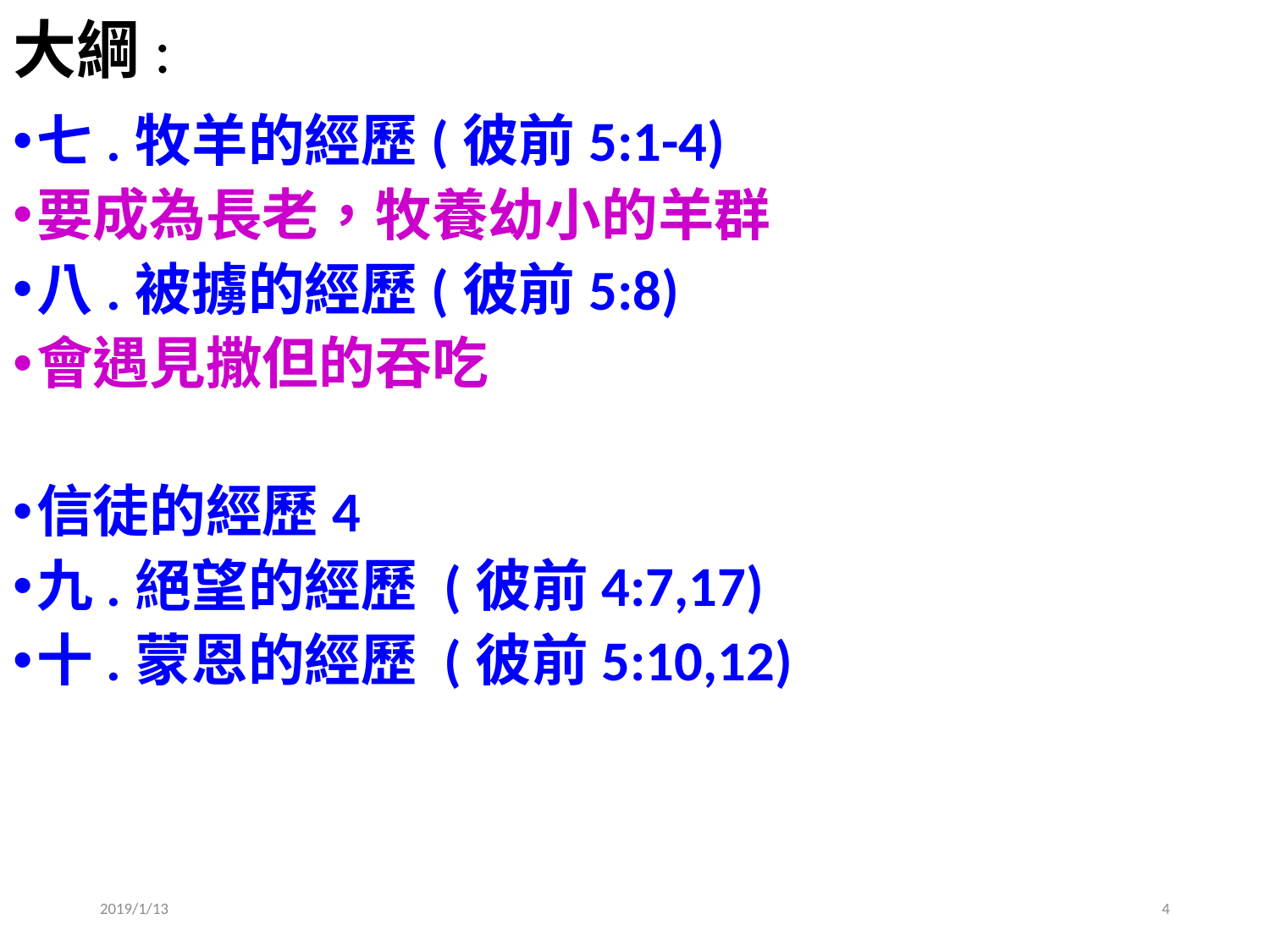

# 大綱:
七.牧羊的經歷(彼前5:1-4)
要成為長老，牧養幼小的羊群
八.被擄的經歷(彼前5:8)
會遇見撒但的吞吃

信徒的經歷4
九.絕望的經歷 (彼前4:7,17)
十.蒙恩的經歷 (彼前5:10,12)

2019/1/13
4